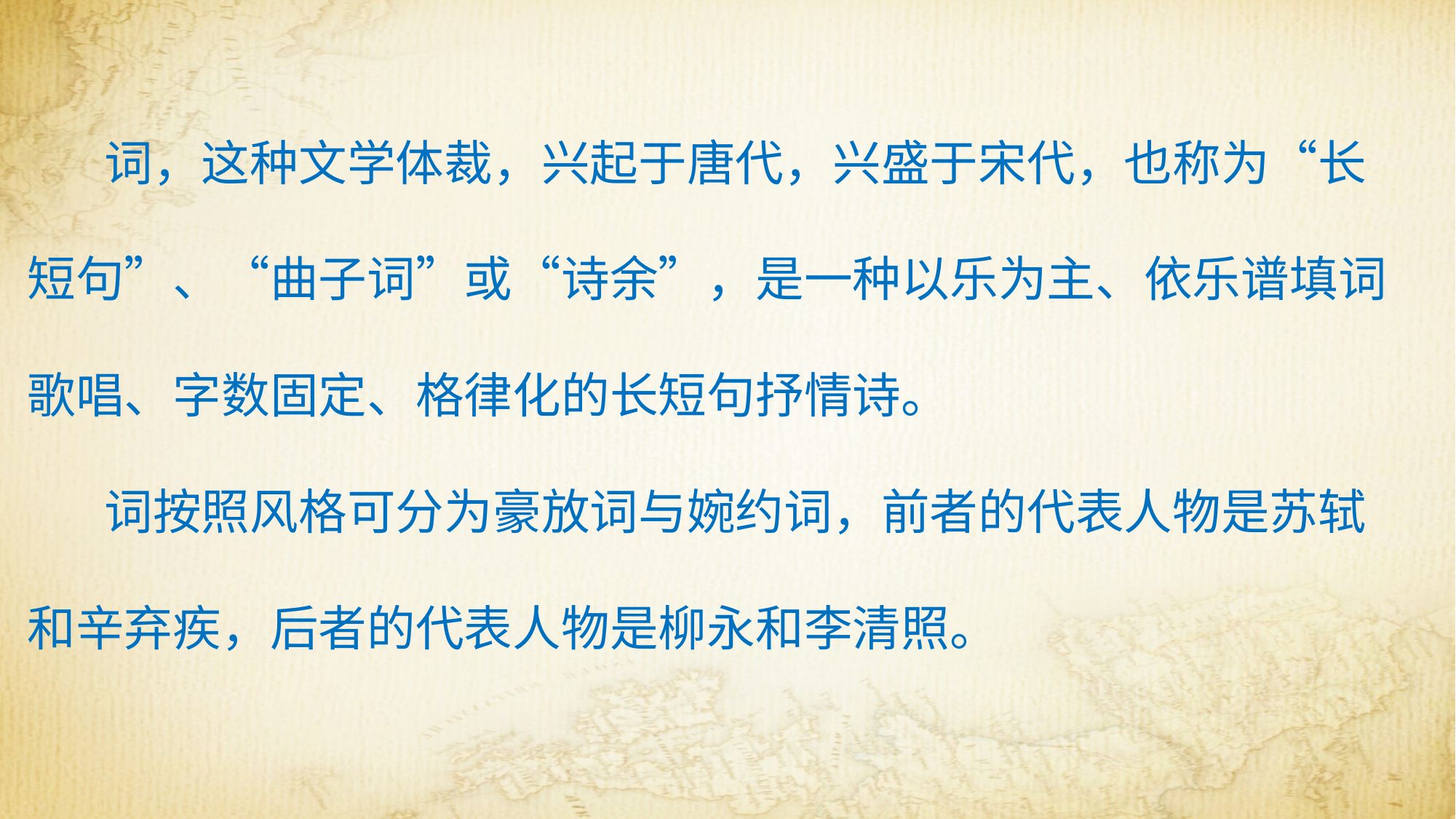

词，这种文学体裁，兴起于唐代，兴盛于宋代，也称为“长短句”、“曲子词”或“诗余”，是一种以乐为主、依乐谱填词歌唱、字数固定、格律化的长短句抒情诗。
      词按照风格可分为豪放词与婉约词，前者的代表人物是苏轼和辛弃疾，后者的代表人物是柳永和李清照。